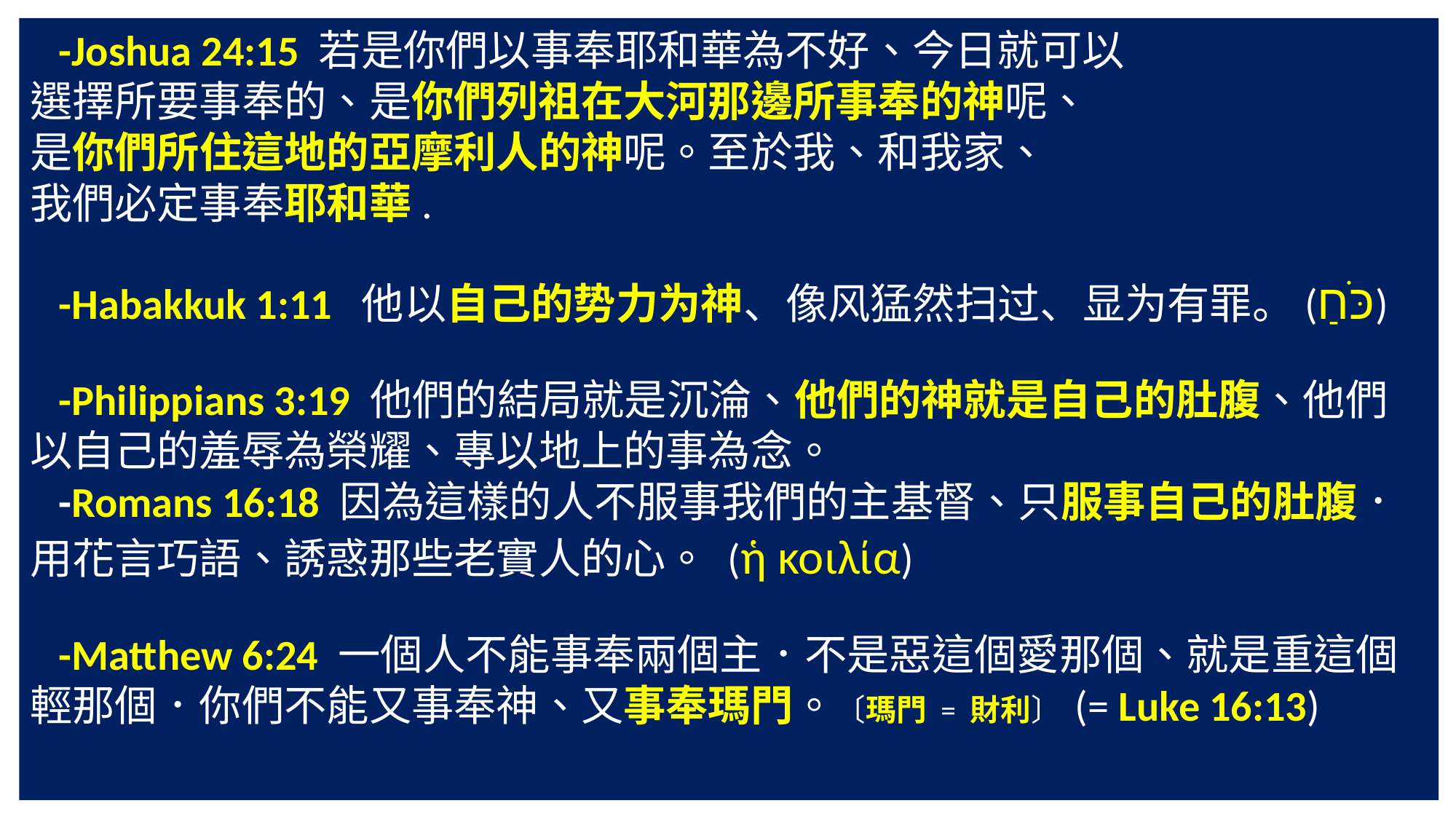

-Joshua 24:15 若是你們以事奉耶和華為不好、今日就可以
選擇所要事奉的、是你們列祖在大河那邊所事奉的神呢、
是你們所住這地的亞摩利人的神呢。至於我、和我家、
我們必定事奉耶和華.

   -Habakkuk 1:11  他以自己的势力为神、像风猛然扫过、显为有罪。(כֹּחַ)

   -Philippians 3:19 他們的結局就是沉淪、他們的神就是自己的肚腹、他們以自己的羞辱為榮耀、專以地上的事為念。
   -Romans 16:18 因為這樣的人不服事我們的主基督、只服事自己的肚腹．用花言巧語、誘惑那些老實人的心。 (ἡ κοιλία)

   -Matthew 6:24 一個人不能事奉兩個主．不是惡這個愛那個、就是重這個輕那個．你們不能又事奉神、又事奉瑪門。〔瑪門 = 財利〕 (= Luke 16:13)